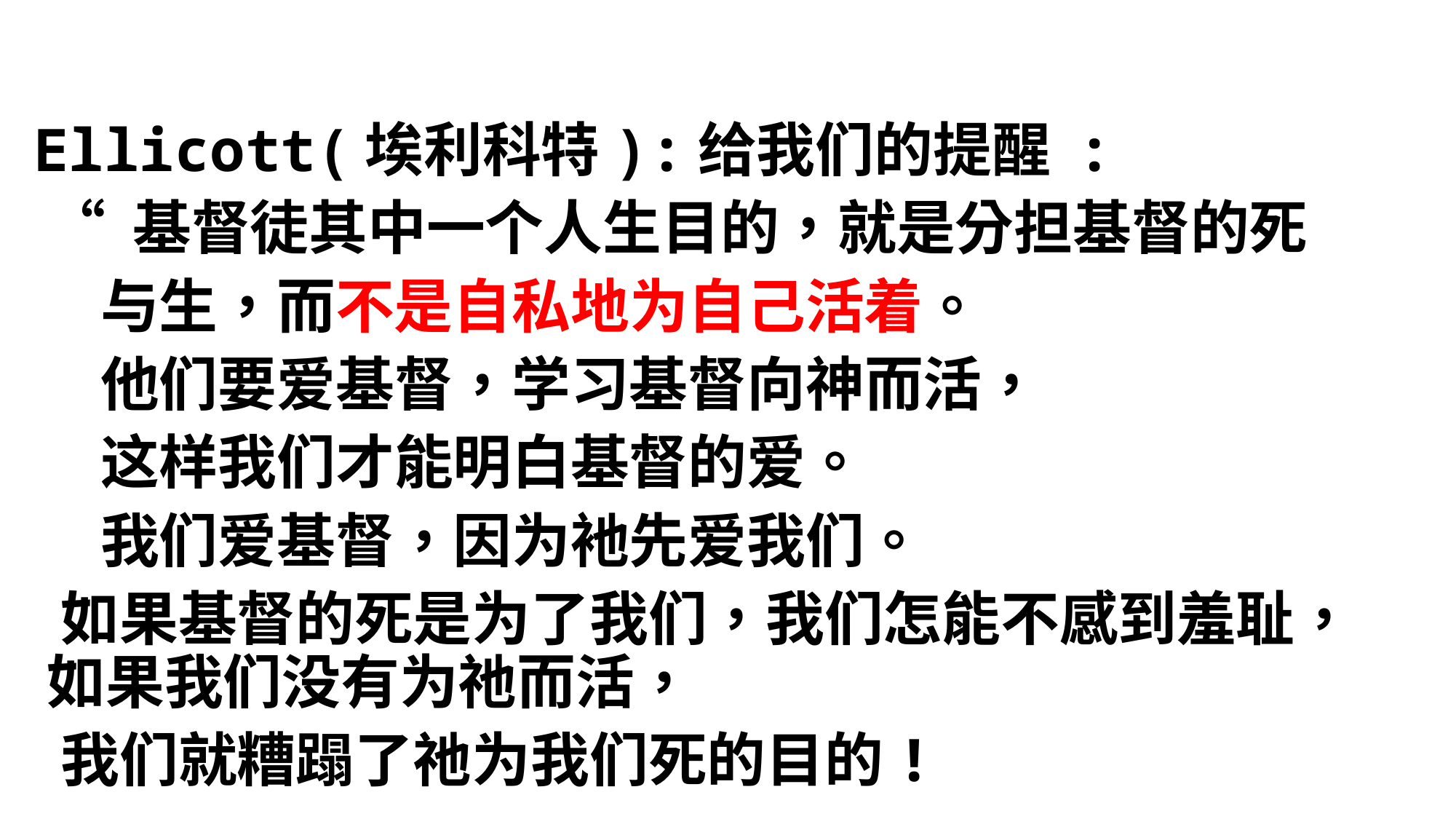

Ellicott(埃利科特):给我们的提醒 :
 “ 基督徒其中一个人生目的，就是分担基督的死
    与生，而不是自私地为自己活着。
    他们要爱基督，学习基督向神而活，
    这样我们才能明白基督的爱。
    我们爱基督，因为衪先爱我们。
 如果基督的死是为了我们，我们怎能不感到羞耻，
 如果我们没有为祂而活，
 我们就糟蹋了祂为我们死的目的!